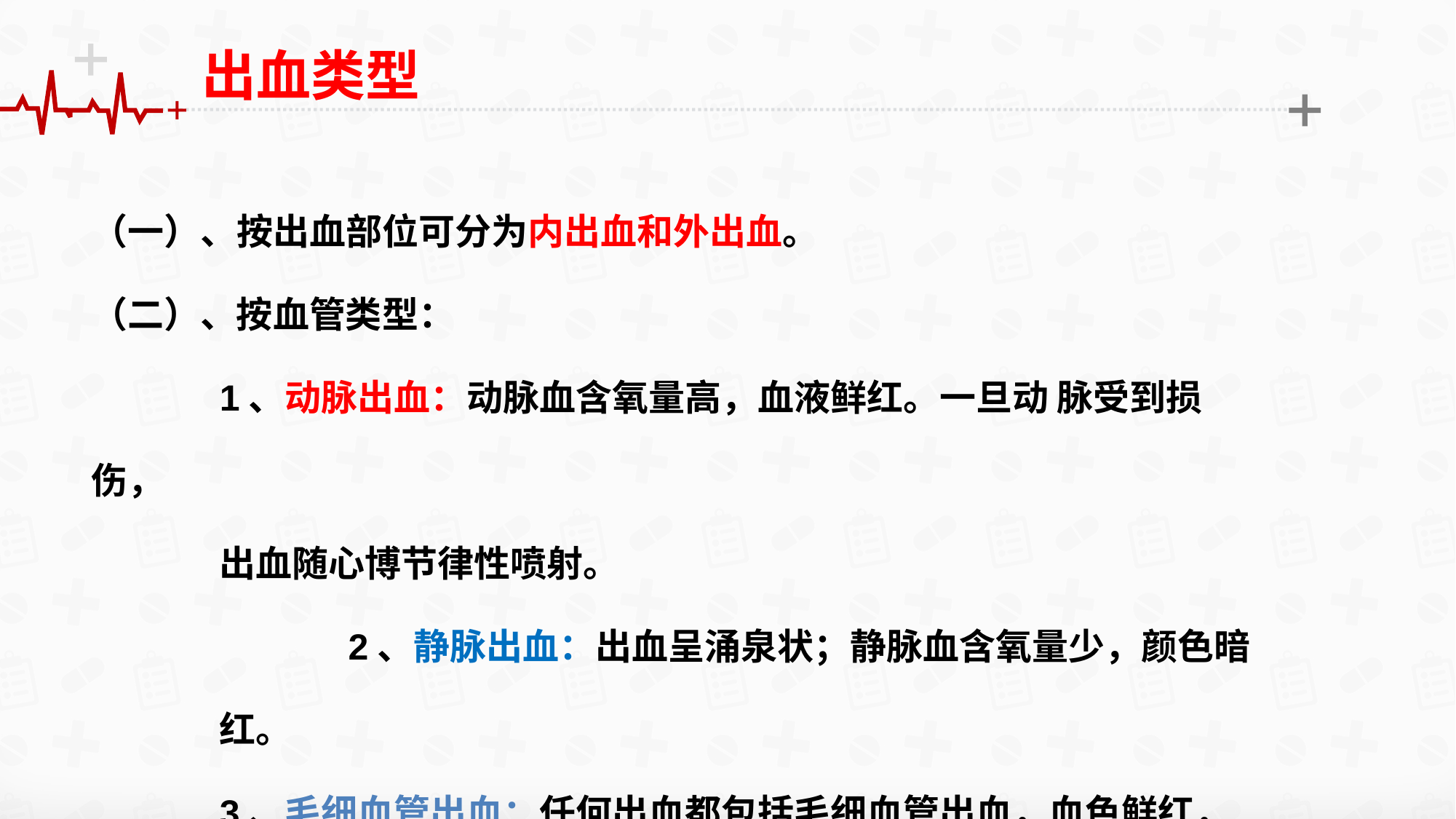

出血类型
（一）、按出血部位可分为内出血和外出血。
（二）、按血管类型：
1、动脉出血：动脉血含氧量高，血液鲜红。一旦动 脉受到损伤，
出血随心博节律性喷射。
2、静脉出血：出血呈涌泉状；静脉血含氧量少，颜色暗红。
3、毛细血管出血：任何出血都包括毛细血管出血，血色鲜红，
一般出血量不大。